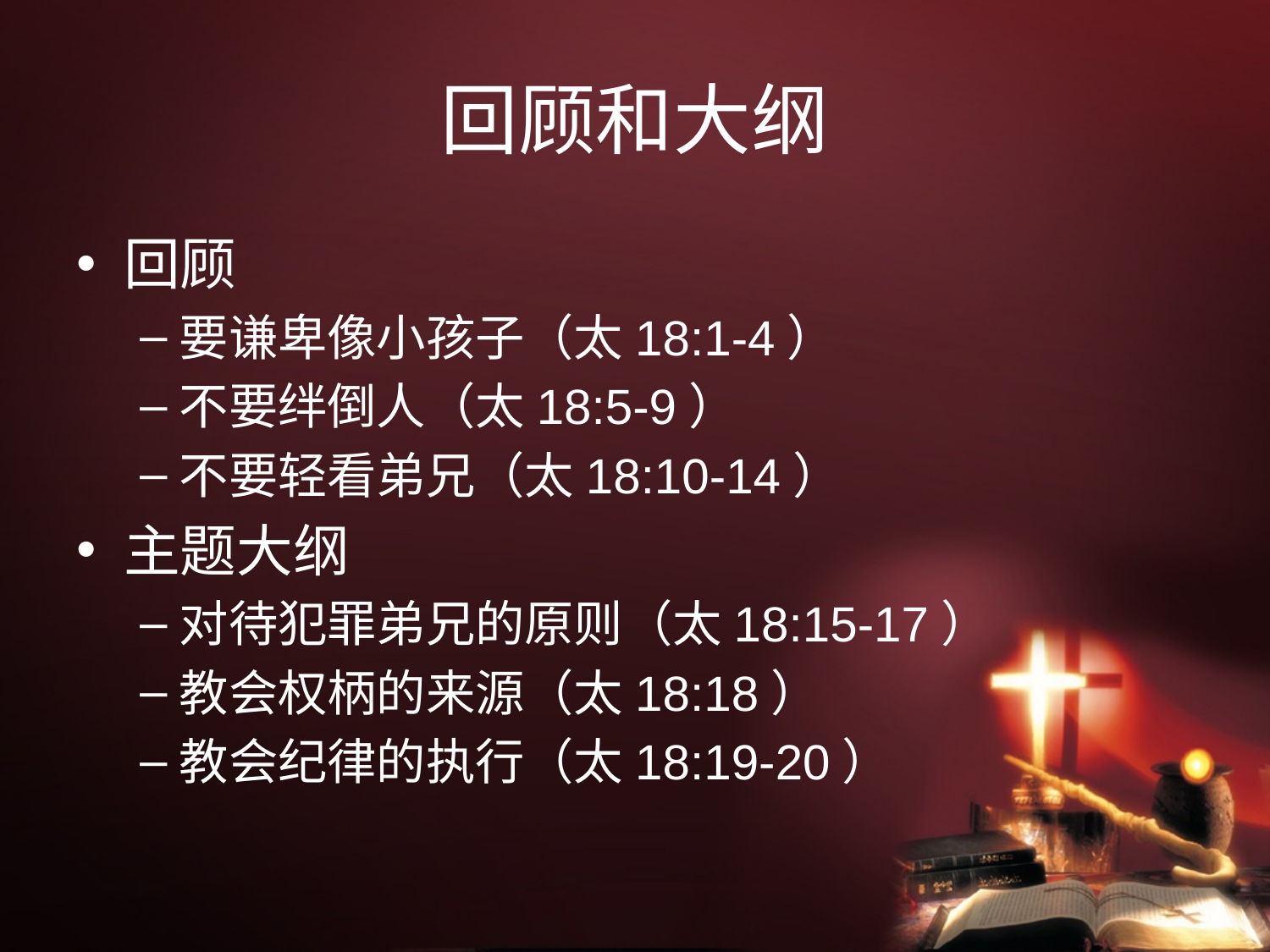

# 回顾和大纲
回顾
要谦卑像小孩子（太18:1-4）
不要绊倒人（太18:5-9）
不要轻看弟兄（太18:10-14）
主题大纲
对待犯罪弟兄的原则（太18:15-17）
教会权柄的来源（太18:18）
教会纪律的执行（太18:19-20）